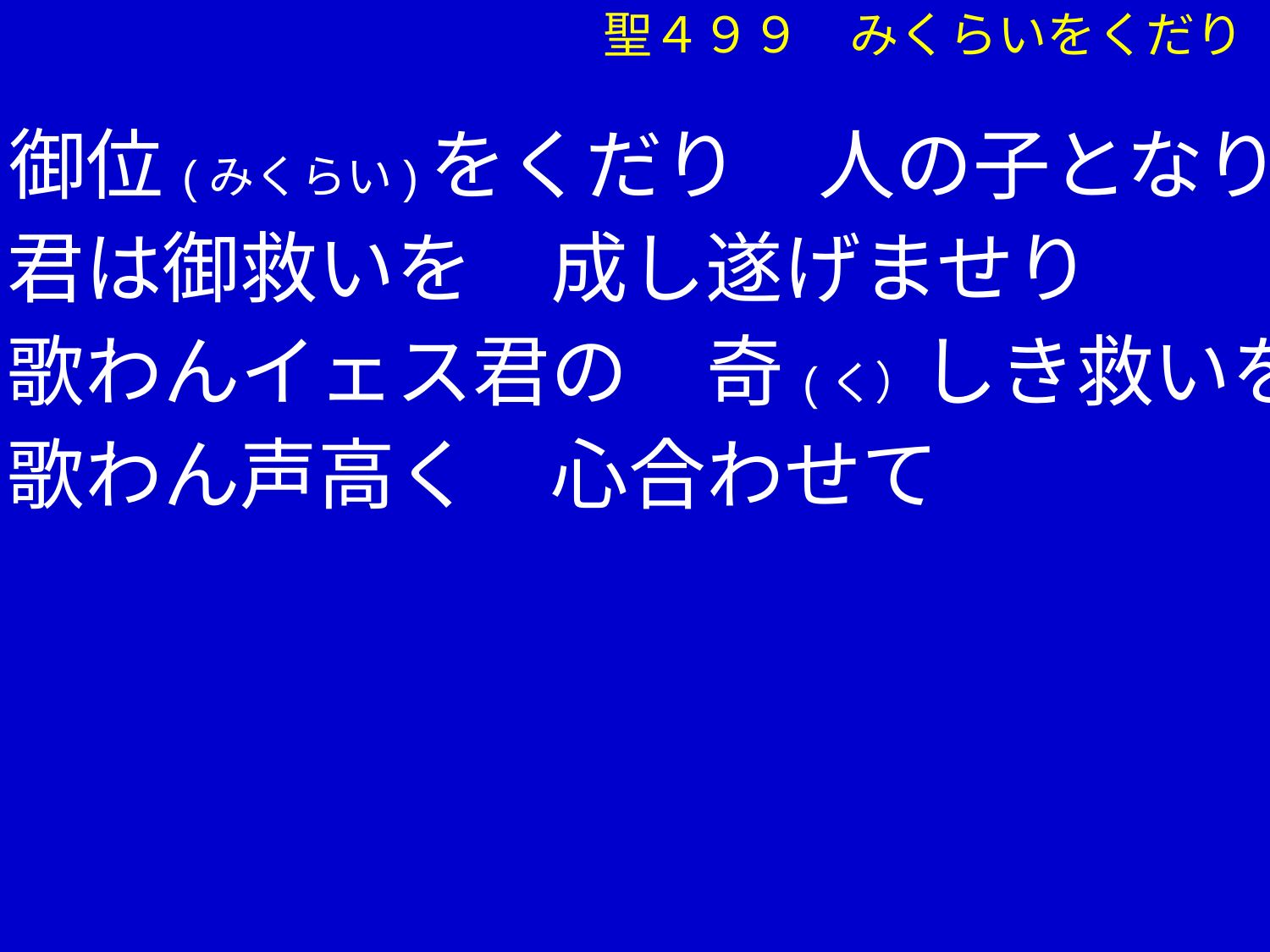

聖４９９　みくらいをくだり
①御位(みくらい)をくだり　人の子となり
　 君は御救いを　成し遂げませり
　 歌わんイェス君の　奇(く）しき救いを
　 歌わん声高く　心合わせて